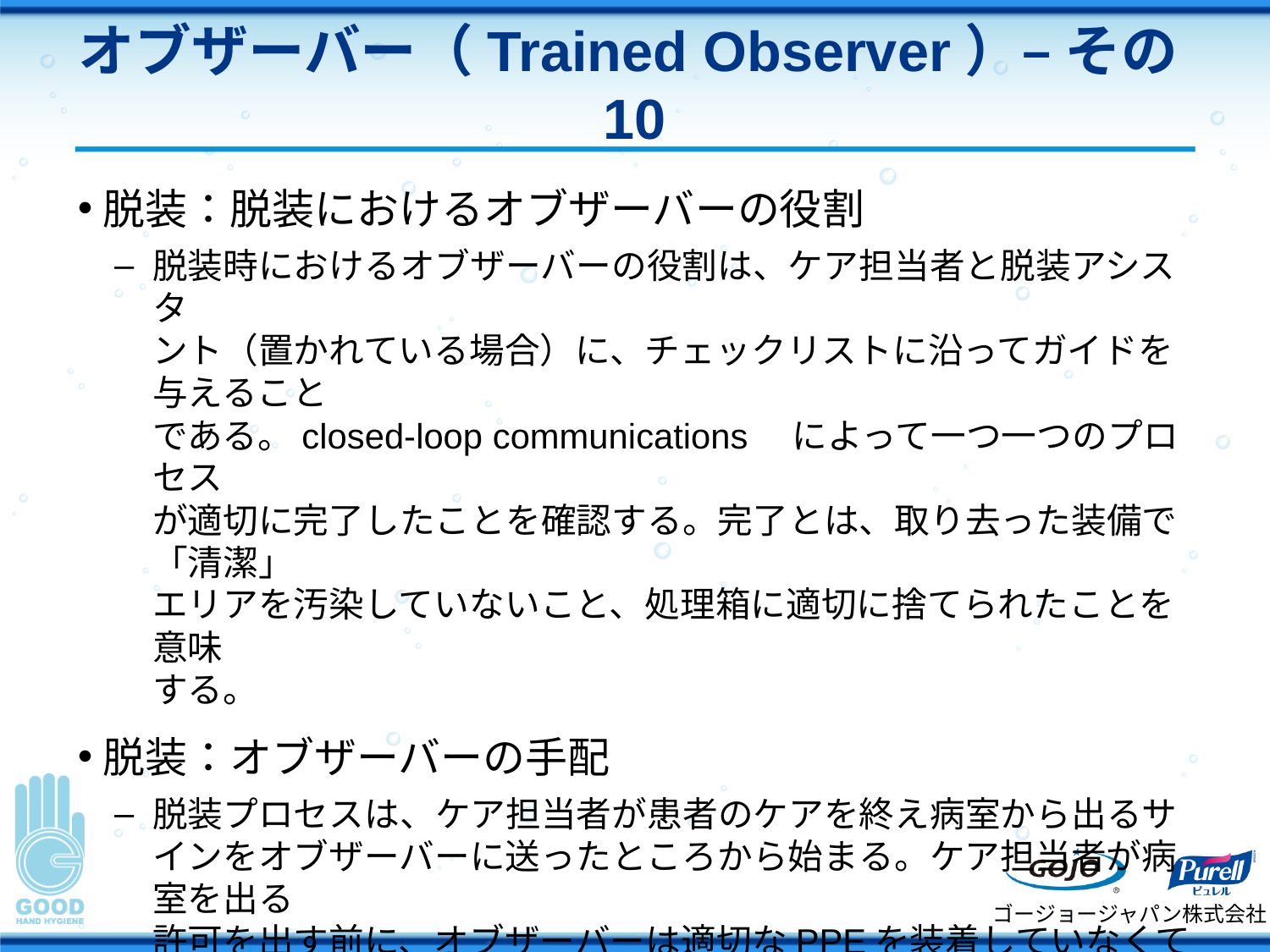

# オブザーバー（Trained Observer）– その10
脱装：脱装におけるオブザーバーの役割
脱装時におけるオブザーバーの役割は、ケア担当者と脱装アシスタ
ント（置かれている場合）に、チェックリストに沿ってガイドを与えること
である。closed-loop communications　によって一つ一つのプロセス
が適切に完了したことを確認する。完了とは、取り去った装備で「清潔」
エリアを汚染していないこと、処理箱に適切に捨てられたことを意味
する。
脱装：オブザーバーの手配
脱装プロセスは、ケア担当者が患者のケアを終え病室から出るサインをオブザーバーに送ったところから始まる。ケア担当者が病室を出る
許可を出す前に、オブザーバーは適切なPPEを装着していなくては
ならない。